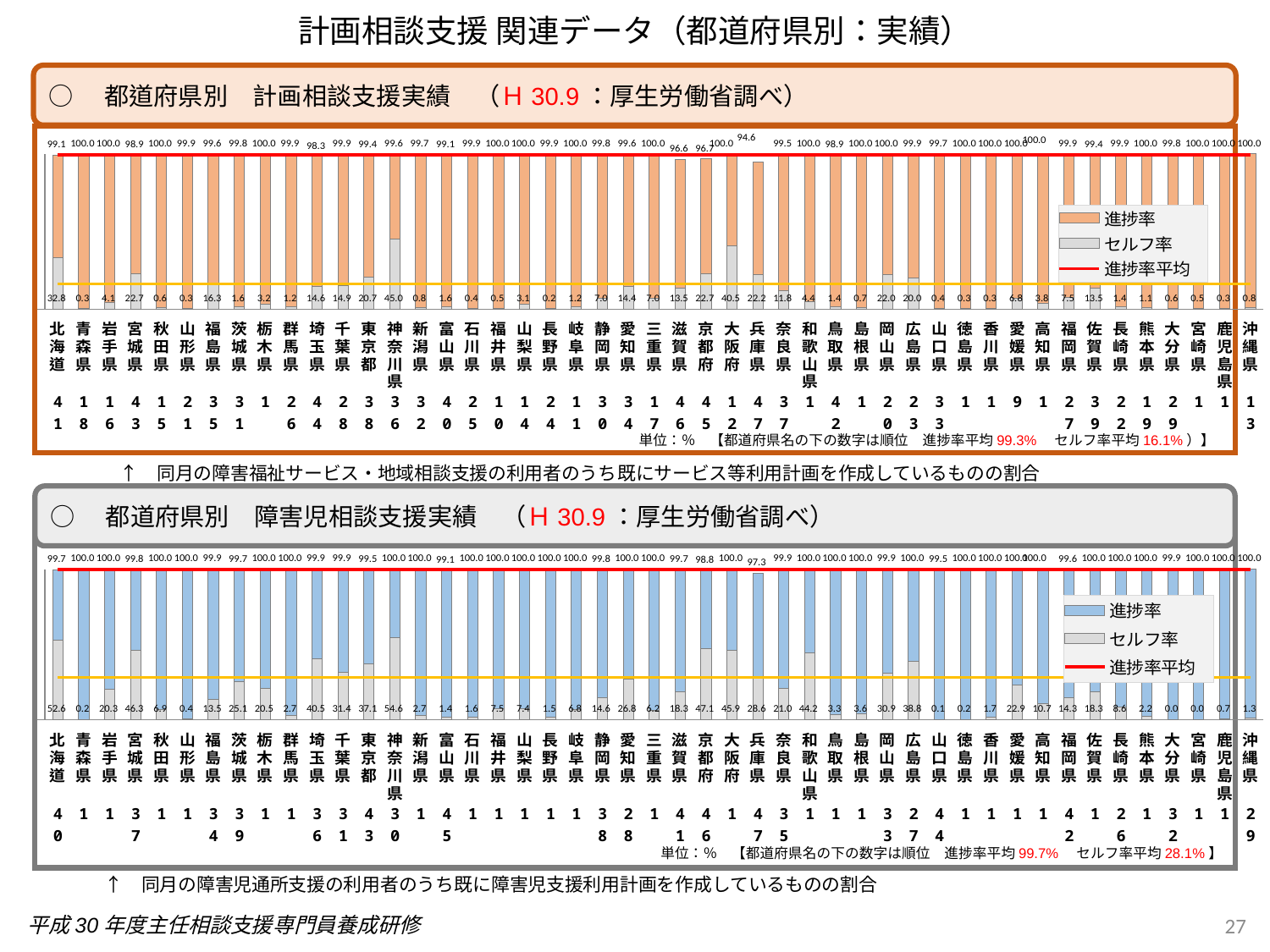

計画相談支援 関連データ（都道府県別：実績）
○　都道府県別　計画相談支援実績　（Ｈ30.9：厚生労働省調べ）

### Chart

| Category |  |  |  |  |  |
|---|---|---|---|---|---|
| 北海道 | 32.848597018871665 | 66.21988357310974 | 99.33655647112849 | 16.093812006158284 | 99.0684805919814 |
| 青森県 | 0.2535341118623233 | 99.70039001653578 | 99.33655647112849 | 16.093812006158284 | 99.9539241283981 |
| 岩手県 | 4.054638194864701 | 95.91079262356067 | 99.33655647112849 | 16.093812006158284 | 99.96543081842538 |
| 宮城県 | 22.66512025393725 | 76.26597461894156 | 99.33655647112849 | 16.093812006158284 | 98.9310948728788 |
| 秋田県 | 0.6456640320605589 | 99.32095070197015 | 99.33655647112849 | 16.093812006158284 | 99.96661473403071 |
| 山形県 | 0.3259604190919674 | 99.61586622430535 | 99.33655647112849 | 16.093812006158284 | 99.94182664339732 |
| 福島県 | 16.32212057912555 | 83.26184039928346 | 99.33655647112849 | 16.093812006158284 | 99.58396097840901 |
| 茨城県 | 1.563247726910193 | 98.19275927462803 | 99.33655647112849 | 16.093812006158284 | 99.75600700153822 |
| 栃木県 | 3.1921067904817177 | 96.80789320951828 | 99.33655647112849 | 16.093812006158284 | 100.0 |
| 群馬県 | 1.1763751419763102 | 98.69398622571126 | 99.33655647112849 | 16.093812006158284 | 99.87036136768756 |
| 埼玉県 | 14.59063724479274 | 83.6667082465953 | 99.33655647112849 | 16.093812006158284 | 98.25734549138805 |
| 千葉県 | 14.936636764915278 | 84.92969620818067 | 99.33655647112849 | 16.093812006158284 | 99.86633297309595 |
| 東京都 | 20.70755739719097 | 78.69733992664307 | 99.33655647112849 | 16.093812006158284 | 99.40489732383404 |
| 神奈川県 | 44.95269604654189 | 54.62715143994659 | 99.33655647112849 | 16.093812006158284 | 99.57984748648848 |
| 新潟県 | 0.7892992709525818 | 98.94030053676283 | 99.33655647112849 | 16.093812006158284 | 99.72959980771542 |
| 富山県 | 1.5717092337917484 | 97.54551782060264 | 99.33655647112849 | 16.093812006158284 | 99.11722705439439 |
| 石川県 | 0.4219865829906947 | 99.48072663720171 | 99.33655647112849 | 16.093812006158284 | 99.90271322019241 |
| 福井県 | 0.4949814381960676 | 99.49127096763291 | 99.33655647112849 | 16.093812006158284 | 99.98625240582898 |
| 山梨県 | 3.0949326491340603 | 96.8730057926742 | 99.33655647112849 | 16.093812006158284 | 99.96793844180827 |
| 長野県 | 0.24491333835719667 | 99.66724628016458 | 99.33655647112849 | 16.093812006158284 | 99.91215961852177 |
| 岐阜県 | 1.2424154868535104 | 98.73591917047298 | 99.33655647112849 | 16.093812006158284 | 99.9783346573265 |
| 静岡県 | 7.014546091833158 | 92.79304530225465 | 99.33655647112849 | 16.093812006158284 | 99.80759139408781 |
| 愛知県 | 14.44321940463065 | 85.15211987999427 | 99.33655647112849 | 16.093812006158284 | 99.59533928462493 |
| 三重県 | 7.009310423132238 | 92.94529349606273 | 99.33655647112849 | 16.093812006158284 | 99.95460391919497 |
| 滋賀県 | 13.501323659182274 | 83.08926257057433 | 99.33655647112849 | 16.093812006158284 | 96.59058622975661 |
| 京都府 | 22.71710590294661 | 73.97306805097911 | 99.33655647112849 | 16.093812006158284 | 96.69017395392572 |
| 大阪府 | 40.505048071130815 | 59.46724942962197 | 99.33655647112849 | 16.093812006158284 | 99.97229750075279 |
| 兵庫県 | 22.19017306544659 | 72.4423892330686 | 99.33655647112849 | 16.093812006158284 | 94.63256229851518 |
| 奈良県 | 11.752729964834352 | 87.79586515262304 | 99.33655647112849 | 16.093812006158284 | 99.5485951174574 |
| 和歌山県 | 4.388113750133135 | 95.61188624986687 | 99.33655647112849 | 16.093812006158284 | 100.0 |
| 鳥取県 | 1.4187866927592954 | 97.5163536751013 | 99.33655647112849 | 16.093812006158284 | 98.9351403678606 |
| 島根県 | 0.7267441860465116 | 99.27325581395348 | 99.33655647112849 | 16.093812006158284 | 100.0 |
| 岡山県 | 22.046674305011155 | 77.90510678111988 | 99.33655647112849 | 16.093812006158284 | 99.95178108613104 |
| 広島県 | 19.964572712347707 | 79.94909386798555 | 99.33655647112849 | 16.093812006158284 | 99.91366658033326 |
| 山口県 | 0.4357500463563879 | 99.25001705161034 | 99.33655647112849 | 16.093812006158284 | 99.68576709796673 |
| 徳島県 | 0.25832766825288916 | 99.74167233174711 | 99.33655647112849 | 16.093812006158284 | 100.0 |
| 香川県 | 0.2697841726618705 | 99.73021582733813 | 99.33655647112849 | 16.093812006158284 | 100.0 |
| 愛媛県 | 6.8239510228460505 | 93.16858350496284 | 99.33655647112849 | 16.093812006158284 | 99.99253452780889 |
| 高知県 | 3.7856363919613645 | 96.21436360803864 | 99.33655647112849 | 16.093812006158284 | 100.0 |
| 福岡県 | 7.483572918301899 | 92.38428822391533 | 99.33655647112849 | 16.093812006158284 | 99.86786114221724 |
| 佐賀県 | 13.527712109272393 | 85.85879095821227 | 99.33655647112849 | 16.093812006158284 | 99.38650306748467 |
| 長崎県 | 1.3625509200730441 | 98.57427788599139 | 99.33655647112849 | 16.093812006158284 | 99.93682880606444 |
| 熊本県 | 1.0553151123495583 | 98.89727748024303 | 99.33655647112849 | 16.093812006158284 | 99.9525925925926 |
| 大分県 | 0.5669028761984161 | 99.25833014643807 | 99.33655647112849 | 16.093812006158284 | 99.82523302263648 |
| 宮崎県 | 0.47297977256717316 | 99.52702022743283 | 99.33655647112849 | 16.093812006158284 | 100.0 |
| 鹿児島県 | 0.3118561006849696 | 99.68814389931504 | 99.33655647112849 | 16.093812006158284 | 100.0 |
| 沖縄県 | 0.8258079847908745 | 99.14449551345703 | 99.33655647112849 | 16.093812006158284 | 99.9703034982479 |
単位：％　【都道府県名の下の数字は順位　進捗率平均99.3%　セルフ率平均16.1%）】
　↑　同月の障害福祉サービス・地域相談支援の利用者のうち既にサービス等利用計画を作成しているものの割合
○　都道府県別　障害児相談支援実績　（Ｈ30.9：厚生労働省調べ）

### Chart

| Category |  |  |  |  |  |
|---|---|---|---|---|---|
| 北海道 | 52.55514862447832 | 47.14340357693976 | 99.71100759144237 | 28.09966691179651 | 99.69855220141808 |
| 青森県 | 0.1943634596695821 | 99.80563654033041 | 99.71100759144237 | 28.09966691179651 | 100.0 |
| 岩手県 | 20.30290626279165 | 79.69709373720835 | 99.71100759144237 | 28.09966691179651 | 100.0 |
| 宮城県 | 46.29360465116279 | 53.53710877084446 | 99.71100759144237 | 28.09966691179651 | 99.83071342200725 |
| 秋田県 | 6.9421487603305785 | 93.05785123966942 | 99.71100759144237 | 28.09966691179651 | 100.0 |
| 山形県 | 0.42775665399239543 | 99.57224334600761 | 99.71100759144237 | 28.09966691179651 | 100.0 |
| 福島県 | 13.477959843064852 | 86.40677966823067 | 99.71100759144237 | 28.09966691179651 | 99.88473951129552 |
| 茨城県 | 25.08839127872717 | 74.64713619702951 | 99.71100759144237 | 28.09966691179651 | 99.73552747575668 |
| 栃木県 | 20.520231213872833 | 79.47976878612717 | 99.71100759144237 | 28.09966691179651 | 100.0 |
| 群馬県 | 2.7442371020856204 | 97.25576289791438 | 99.71100759144237 | 28.09966691179651 | 100.0 |
| 埼玉県 | 40.489236790606654 | 59.38047004978422 | 99.71100759144237 | 28.09966691179651 | 99.86970684039088 |
| 千葉県 | 31.39558713026846 | 68.54297103466874 | 99.71100759144237 | 28.09966691179651 | 99.93855816493719 |
| 東京都 | 37.11758551818153 | 62.42482801375485 | 99.71100759144237 | 28.09966691179651 | 99.54241353193638 |
| 神奈川県 | 54.62812044265248 | 45.32900526477335 | 99.71100759144237 | 28.09966691179651 | 99.95712570742583 |
| 新潟県 | 2.6808154146886345 | 97.31918458531136 | 99.71100759144237 | 28.09966691179651 | 100.0 |
| 富山県 | 1.4425553838227718 | 97.68921172547242 | 99.71100759144237 | 28.09966691179651 | 99.1317671092952 |
| 石川県 | 1.5544041450777202 | 98.44559585492227 | 99.71100759144237 | 28.09966691179651 | 100.0 |
| 福井県 | 7.481751824817519 | 92.51824817518248 | 99.71100759144237 | 28.09966691179651 | 100.0 |
| 山梨県 | 7.441253263707572 | 92.55874673629243 | 99.71100759144237 | 28.09966691179651 | 100.0 |
| 長野県 | 1.507537688442211 | 98.49246231155779 | 99.71100759144237 | 28.09966691179651 | 100.0 |
| 岐阜県 | 6.823628929930918 | 93.17637107006908 | 99.71100759144237 | 28.09966691179651 | 100.0 |
| 静岡県 | 14.649559555725775 | 85.14023597265182 | 99.71100759144237 | 28.09966691179651 | 99.7897955283776 |
| 愛知県 | 26.770919635459816 | 73.20319642811113 | 99.71100759144237 | 28.09966691179651 | 99.97411606357095 |
| 三重県 | 6.170523243693975 | 93.82947675630602 | 99.71100759144237 | 28.09966691179651 | 100.0 |
| 滋賀県 | 18.33810888252149 | 81.3244040977485 | 99.71100759144237 | 28.09966691179651 | 99.66251298027 |
| 京都府 | 47.07878787878788 | 51.71177612552299 | 99.71100759144237 | 28.09966691179651 | 98.79056400431087 |
| 大阪府 | 45.9233094206329 | 54.0766905793671 | 99.71100759144237 | 28.09966691179651 | 100.0 |
| 兵庫県 | 28.643427131457372 | 68.68212031379811 | 99.71100759144237 | 28.09966691179651 | 97.32554744525548 |
| 奈良県 | 20.957200084334808 | 78.91645752779408 | 99.71100759144237 | 28.09966691179651 | 99.87365761212888 |
| 和歌山県 | 44.18439716312057 | 55.81560283687943 | 99.71100759144237 | 28.09966691179651 | 100.0 |
| 鳥取県 | 3.3393501805054155 | 96.66064981949458 | 99.71100759144237 | 28.09966691179651 | 100.0 |
| 島根県 | 3.6434612882238127 | 96.35653871177618 | 99.71100759144237 | 28.09966691179651 | 100.0 |
| 岡山県 | 30.906029674839523 | 68.98885101474315 | 99.71100759144237 | 28.09966691179651 | 99.89488068958268 |
| 広島県 | 38.771131897365485 | 61.20313028520143 | 99.71100759144237 | 28.09966691179651 | 99.97426218256692 |
| 山口県 | 0.06373486297004462 | 99.39743787870982 | 99.71100759144237 | 28.09966691179651 | 99.46117274167987 |
| 徳島県 | 0.16244314489928524 | 99.83755685510071 | 99.71100759144237 | 28.09966691179651 | 100.0 |
| 香川県 | 1.7337807606263984 | 98.2662192393736 | 99.71100759144237 | 28.09966691179651 | 100.0 |
| 愛媛県 | 22.875 | 77.125 | 99.71100759144237 | 28.09966691179651 | 100.0 |
| 高知県 | 10.724233983286908 | 89.27576601671309 | 99.71100759144237 | 28.09966691179651 | 100.0 |
| 福岡県 | 14.272727272727273 | 85.288645699493 | 99.71100759144237 | 28.09966691179651 | 99.56137297222028 |
| 佐賀県 | 18.266504657756176 | 81.73349534224383 | 99.71100759144237 | 28.09966691179651 | 100.0 |
| 長崎県 | 8.639571671939644 | 91.33609742781704 | 99.71100759144237 | 28.09966691179651 | 99.97566909975669 |
| 熊本県 | 2.176664135661858 | 97.82333586433815 | 99.71100759144237 | 28.09966691179651 | 100.0 |
| 大分県 | 0.0 | 99.92313604919293 | 99.71100759144237 | 28.09966691179651 | 99.92313604919293 |
| 宮崎県 | 0.033738191632928474 | 99.96626180836707 | 99.71100759144237 | 28.09966691179651 | 100.0 |
| 鹿児島県 | 0.7059079061685491 | 99.29409209383145 | 99.71100759144237 | 28.09966691179651 | 100.0 |
| 沖縄県 | 1.3183915622940012 | 98.6486595085462 | 99.71100759144237 | 28.09966691179651 | 99.9670510708402 |
単位：％　【都道府県名の下の数字は順位　進捗率平均99.7%　セルフ率平均28.1%】
　↑　同月の障害児通所支援の利用者のうち既に障害児支援利用計画を作成しているものの割合
27
平成30年度主任相談支援専門員養成研修